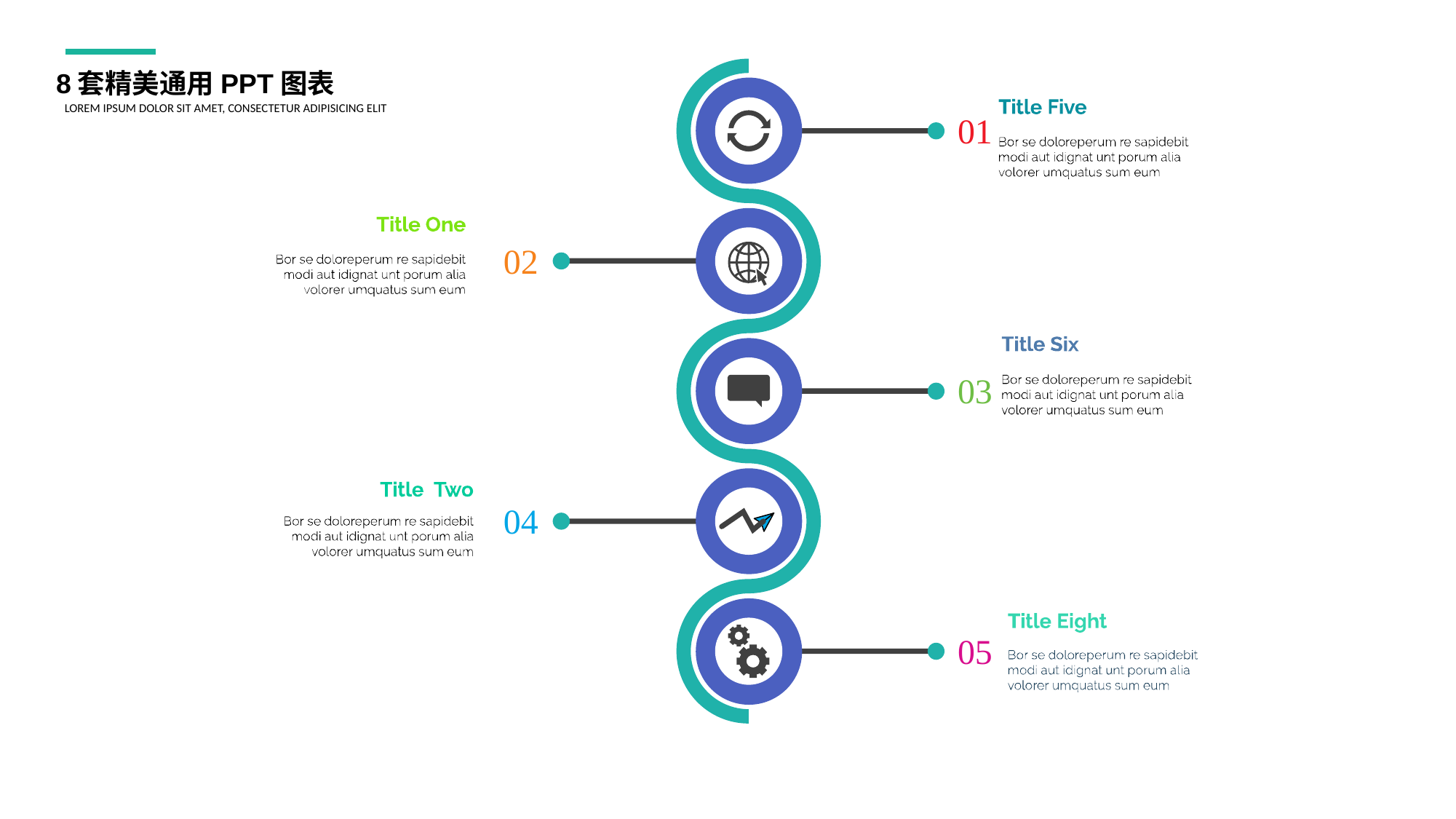

8套精美通用PPT图表

LOREM IPSUM DOLOR SIT AMET, CONSECTETUR ADIPISICING ELIT

01

02

03

04

05